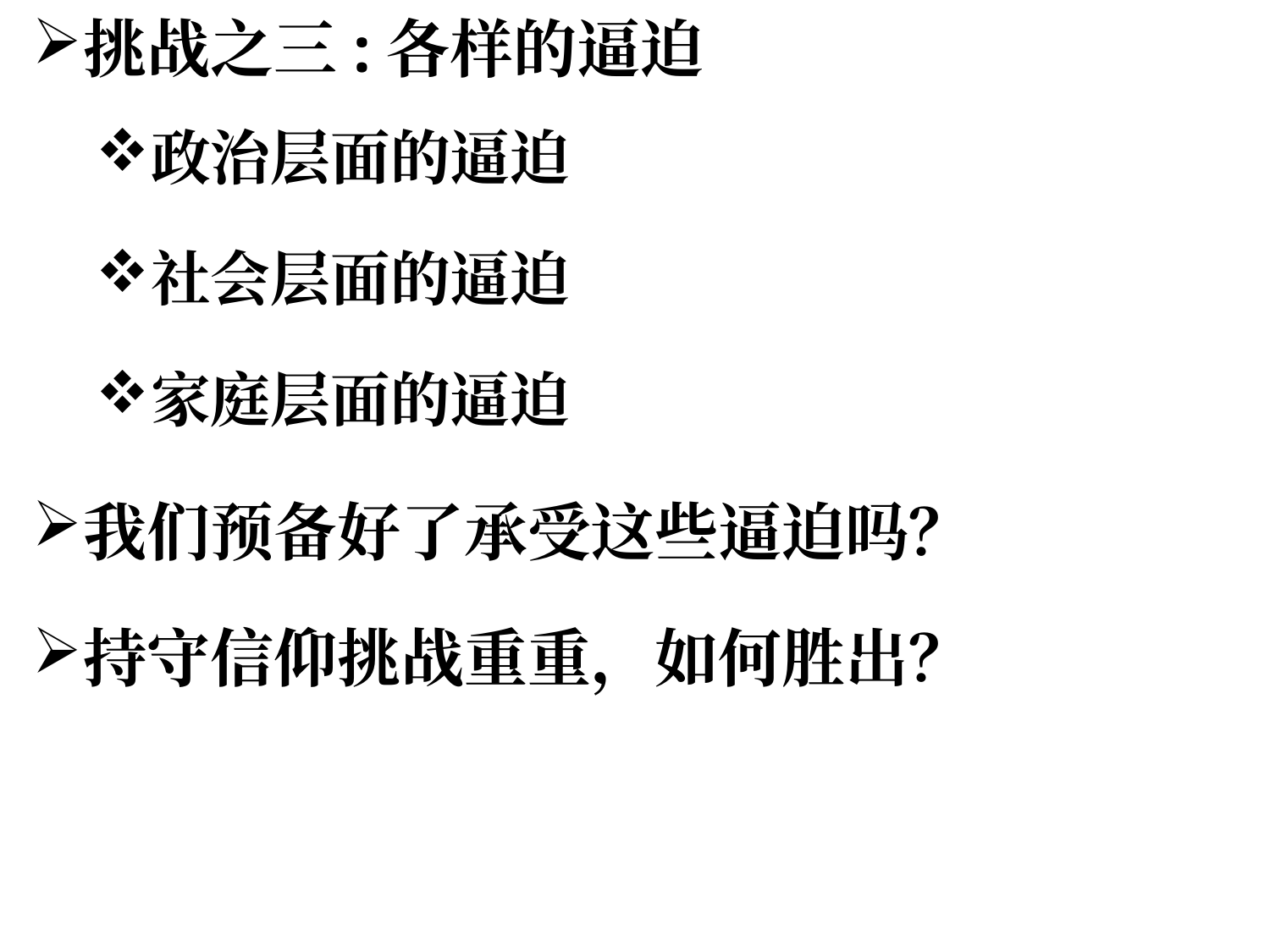

挑战之三:各样的逼迫

政治层面的逼迫

社会层面的逼迫

家庭层面的逼迫

我们预备好了承受这些逼迫吗？

持守信仰挑战重重，如何胜出？